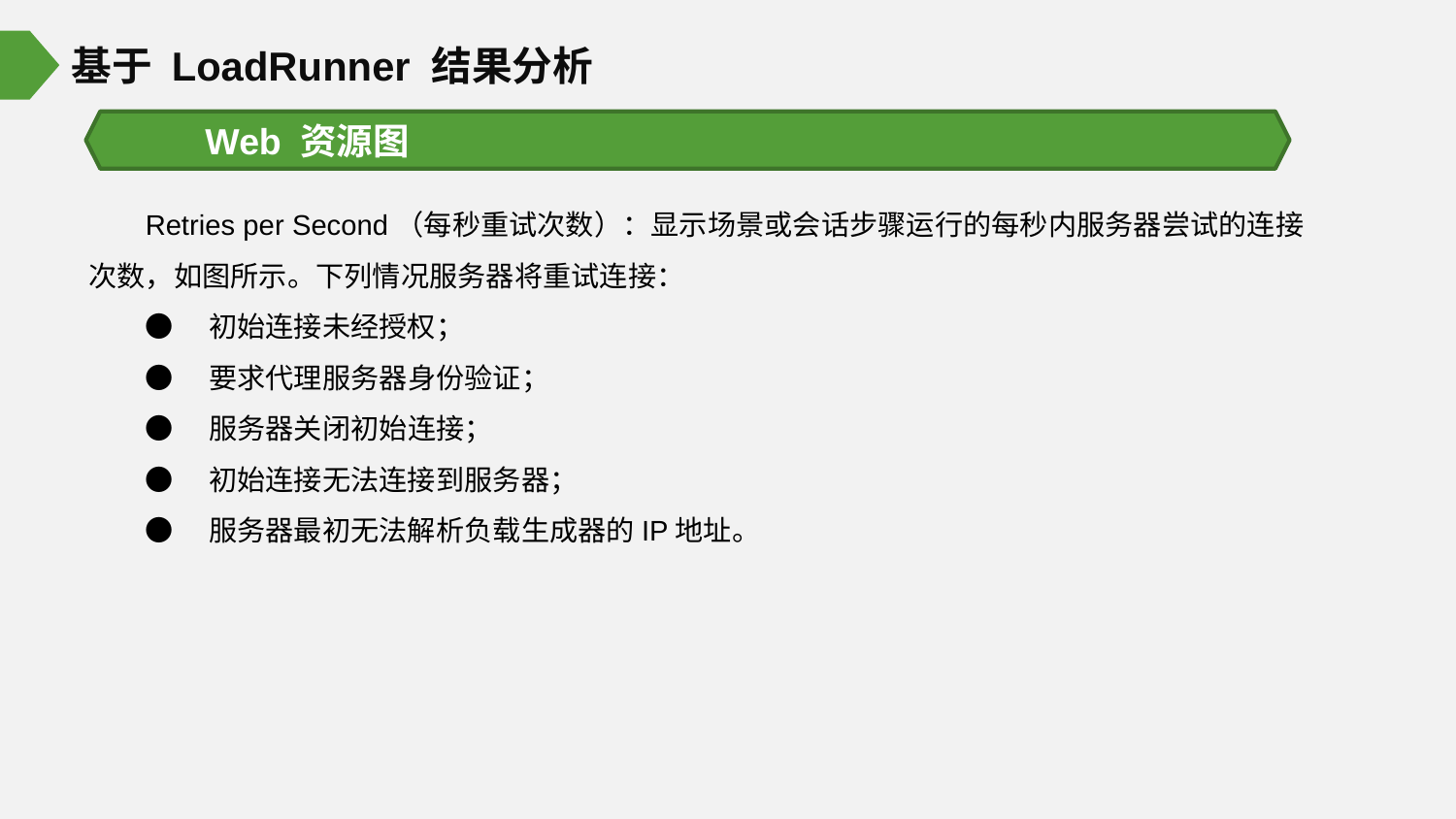

基于 LoadRunner 结果分析
Web 资源图
Retries per Second（每秒重试次数）：显示场景或会话步骤运行的每秒内服务器尝试的连接次数，如图所示。下列情况服务器将重试连接：
●　初始连接未经授权；
●　要求代理服务器身份验证；
●　服务器关闭初始连接；
●　初始连接无法连接到服务器；
●　服务器最初无法解析负载生成器的IP地址。